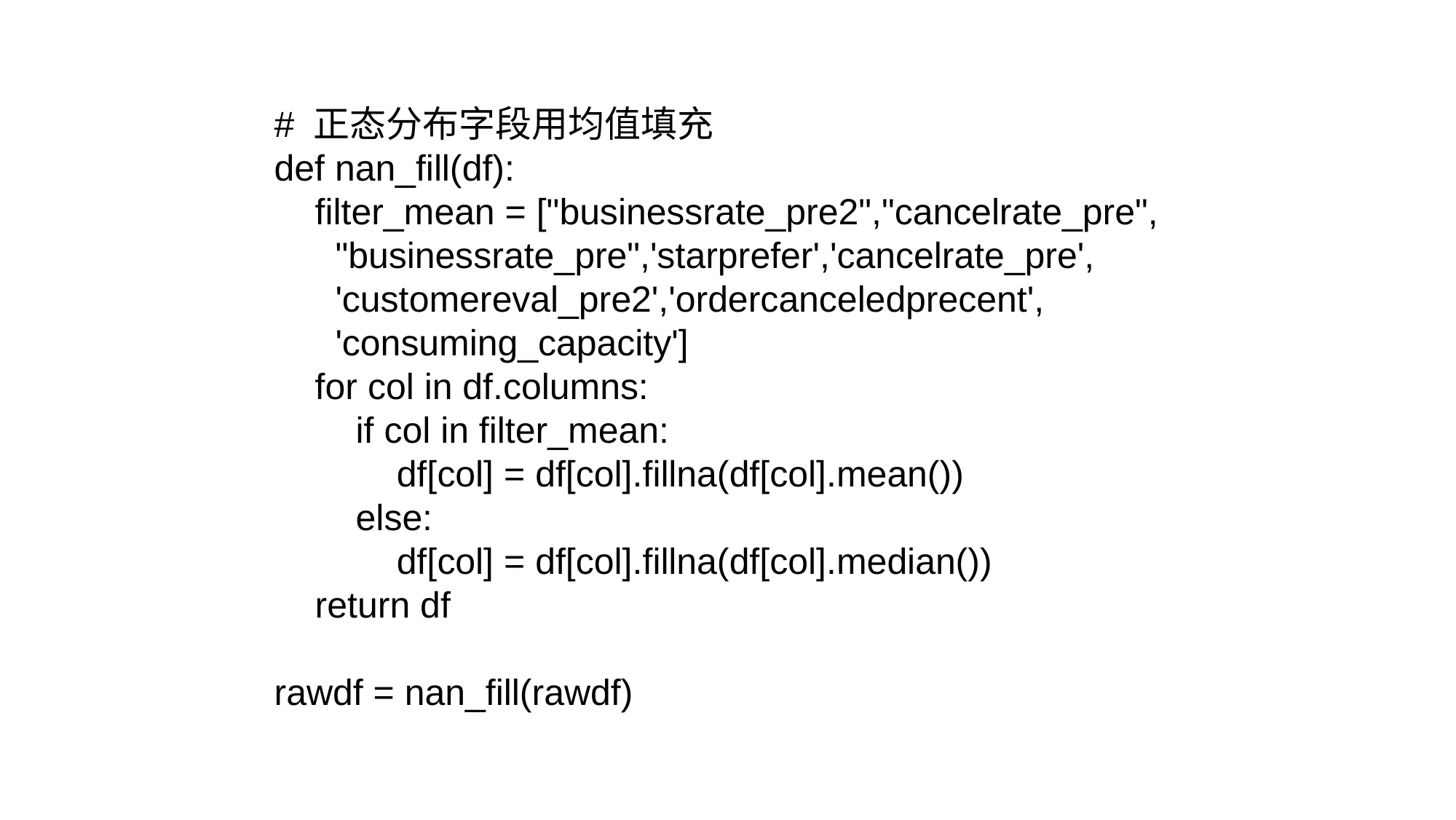

# 正态分布字段用均值填充
def nan_fill(df):
    filter_mean = ["businessrate_pre2","cancelrate_pre",
      "businessrate_pre",'starprefer','cancelrate_pre',
      'customereval_pre2','ordercanceledprecent',
      'consuming_capacity']
    for col in df.columns:
        if col in filter_mean:
            df[col] = df[col].fillna(df[col].mean())
        else:
            df[col] = df[col].fillna(df[col].median())
    return df

rawdf = nan_fill(rawdf)